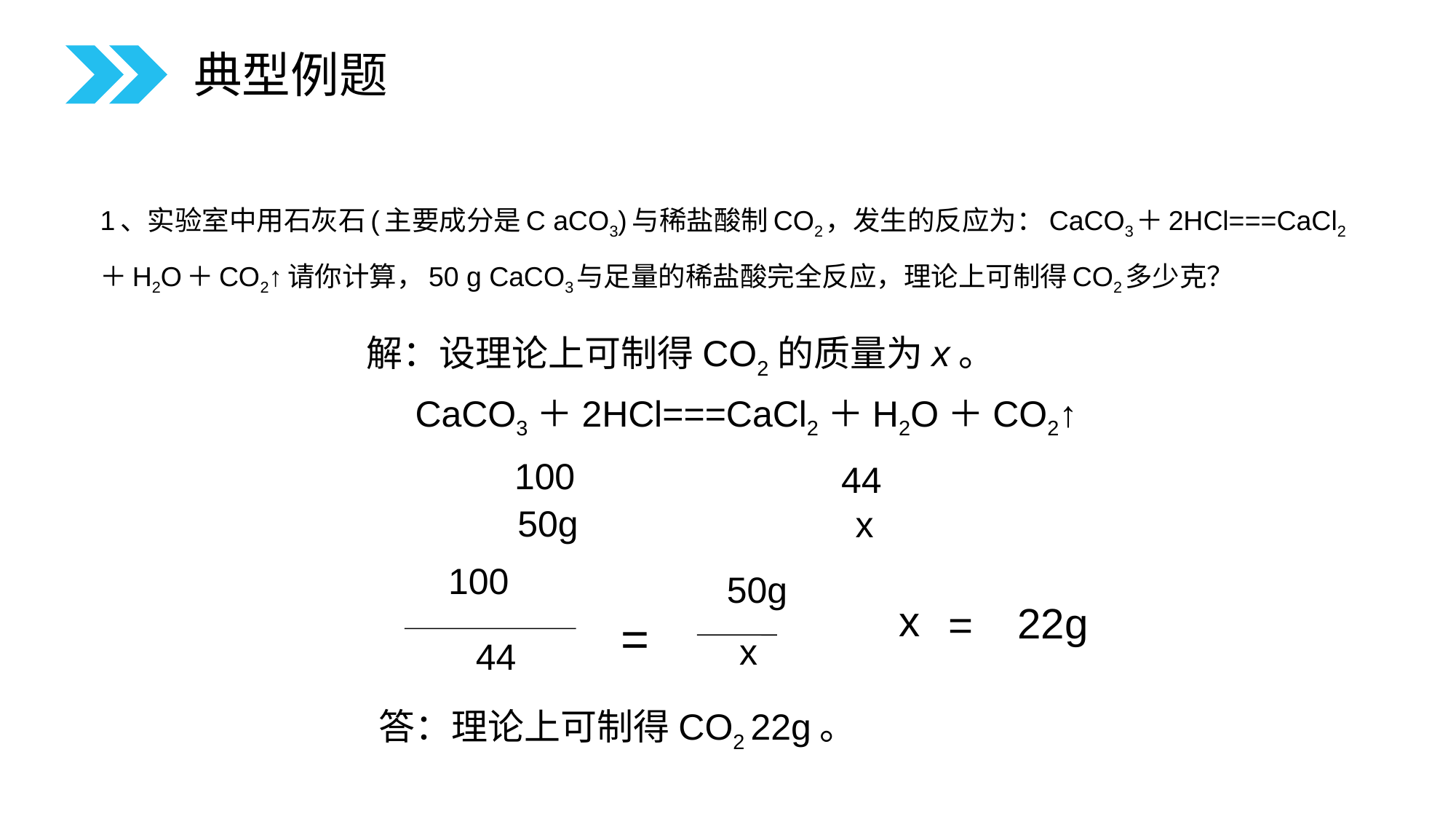

典型例题
1、实验室中用石灰石(主要成分是C aCO3)与稀盐酸制CO2，发生的反应为：CaCO3＋2HCl===CaCl2＋H2O＋CO2↑请你计算，50 g CaCO3与足量的稀盐酸完全反应，理论上可制得CO2多少克？
解：设理论上可制得CO2的质量为x。
CaCO3＋2HCl===CaCl2＋H2O＋CO2↑
100
44
50g
x
100
44

50g
x

x
22g
=
=
答：理论上可制得CO2 22g。